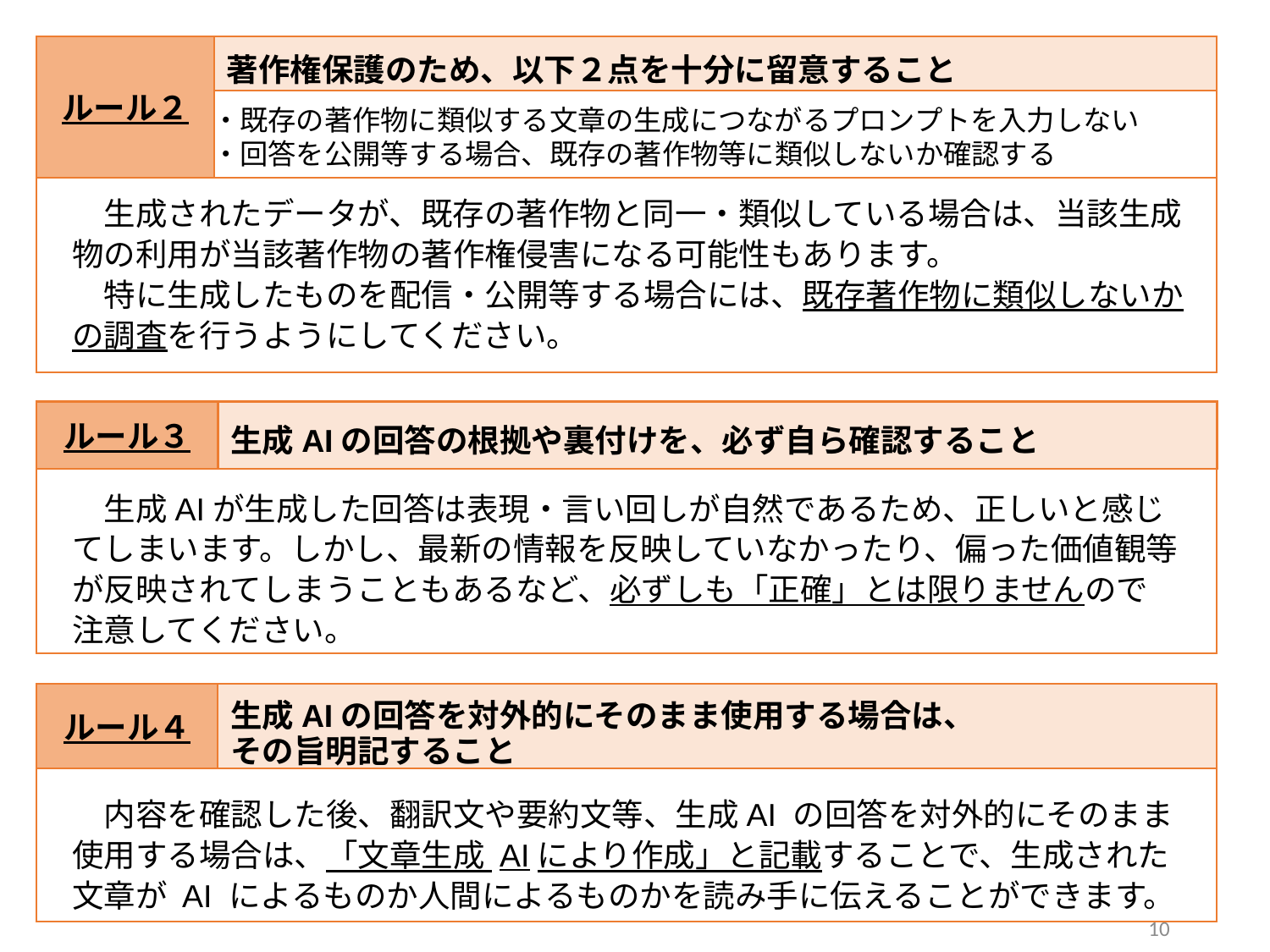

ルール２
著作権保護のため、以下２点を十分に留意すること
・既存の著作物に類似する文章の生成につながるプロンプトを入力しない
・回答を公開等する場合、既存の著作物等に類似しないか確認する

　生成されたデータが、既存の著作物と同一・類似している場合は、当該生成物の利用が当該著作物の著作権侵害になる可能性もあります。
　特に生成したものを配信・公開等する場合には、既存著作物に類似しないかの調査を行うようにしてください。

ルール３
生成AIの回答の根拠や裏付けを、必ず自ら確認すること
　生成AIが生成した回答は表現・言い回しが自然であるため、正しいと感じてしまいます。しかし、最新の情報を反映していなかったり、偏った価値観等が反映されてしまうこともあるなど、必ずしも「正確」とは限りませんので
注意してください。

ルール４
生成AIの回答を対外的にそのまま使用する場合は、
その旨明記すること
　内容を確認した後、翻訳文や要約文等、生成AI の回答を対外的にそのまま使用する場合は、「文章生成 AIにより作成」と記載することで、生成された文章が AI によるものか人間によるものかを読み手に伝えることができます。
10